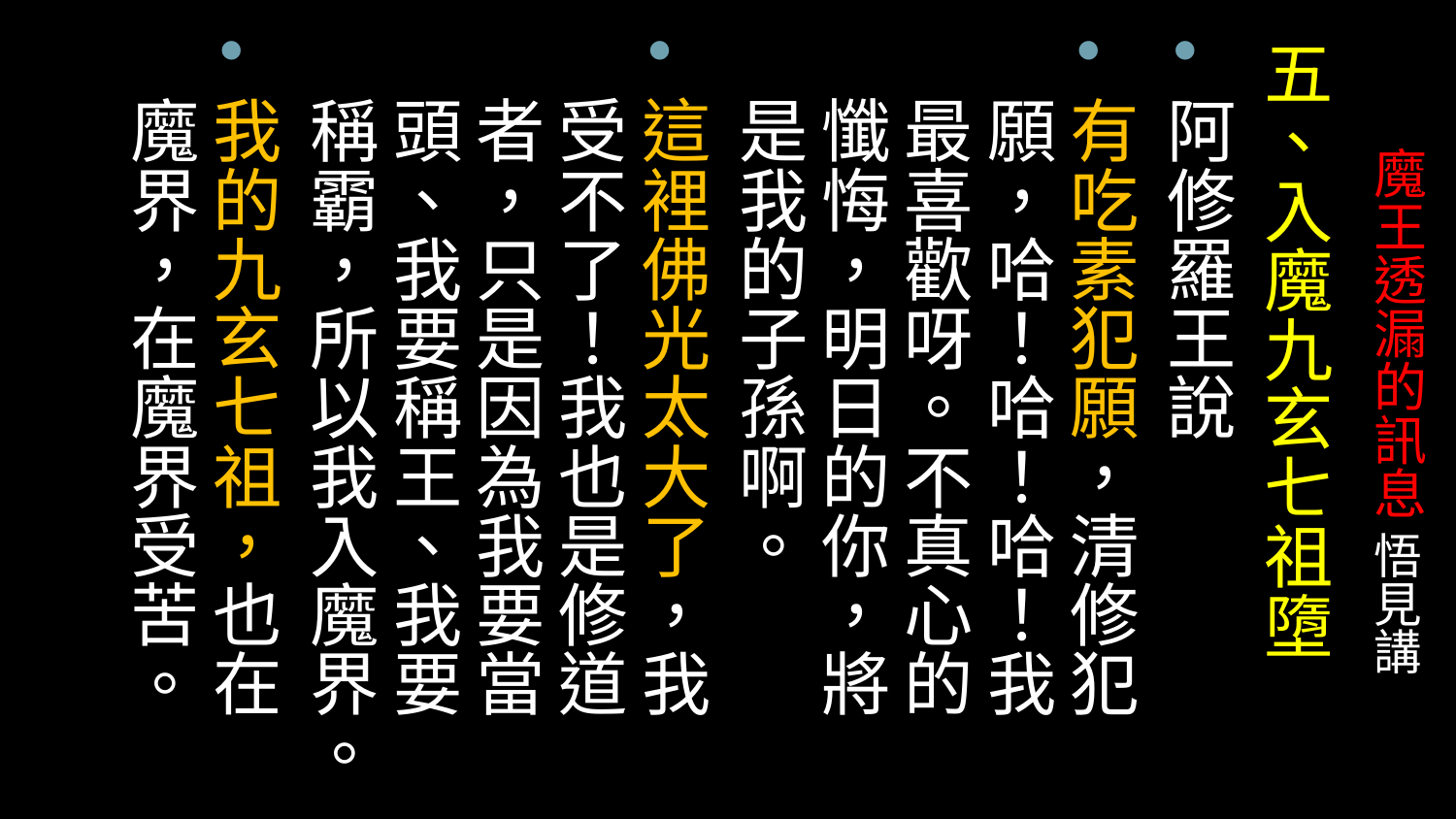

五、入魔九玄七祖墮
阿修羅王說
有吃素犯願，清修犯願，哈！哈！哈！我最喜歡呀。不真心的懺悔，明日的你，將是我的子孫啊。
這裡佛光太大了，我受不了！我也是修道者，只是因為我要當頭、我要稱王、我要稱霸，所以我入魔界。
我的九玄七祖，也在魔界，在魔界受苦。

# 魔王透漏的訊息 悟見講